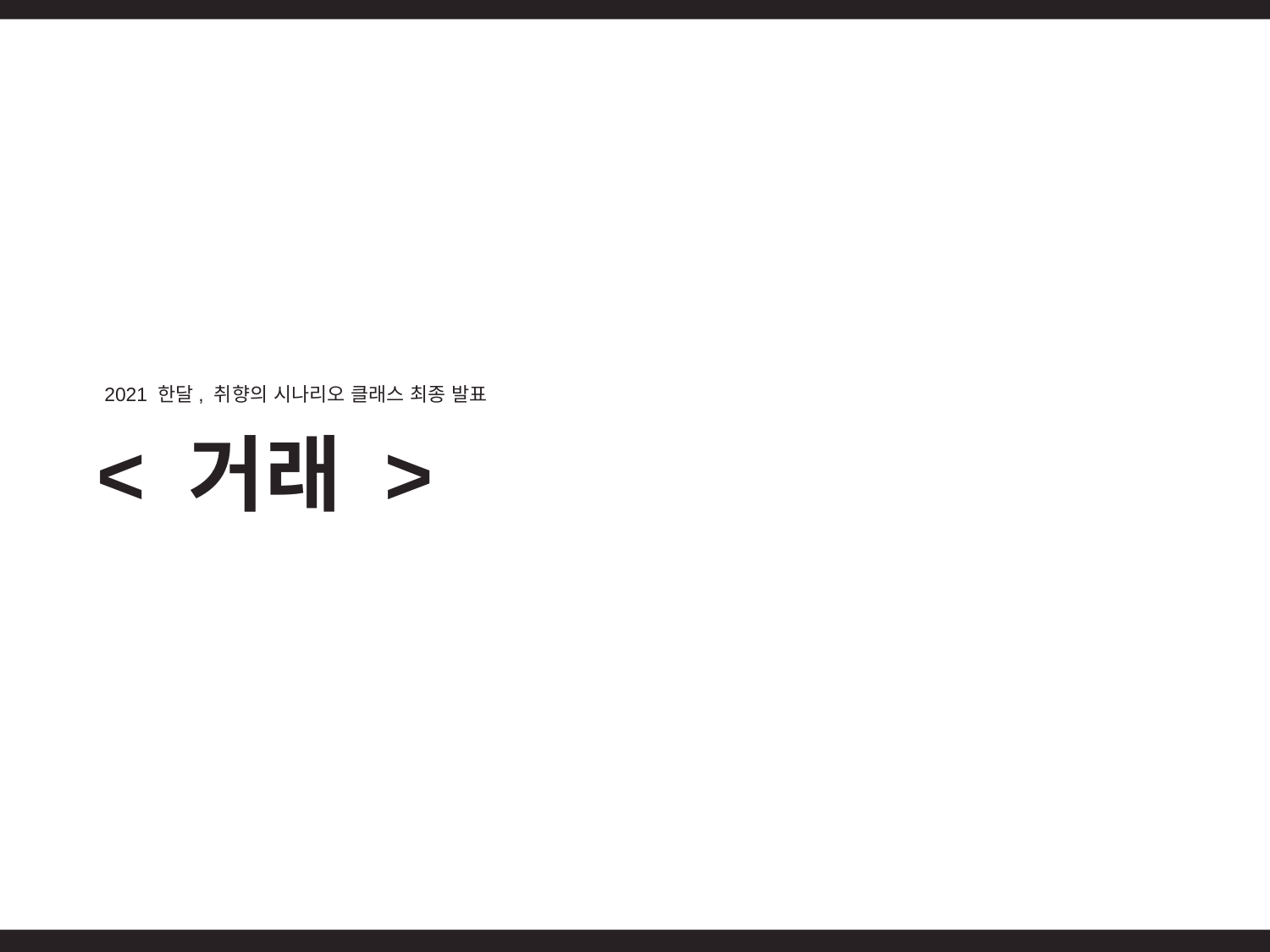

2021 한달, 취향의 시나리오 클래스 최종 발표
< 거래 >